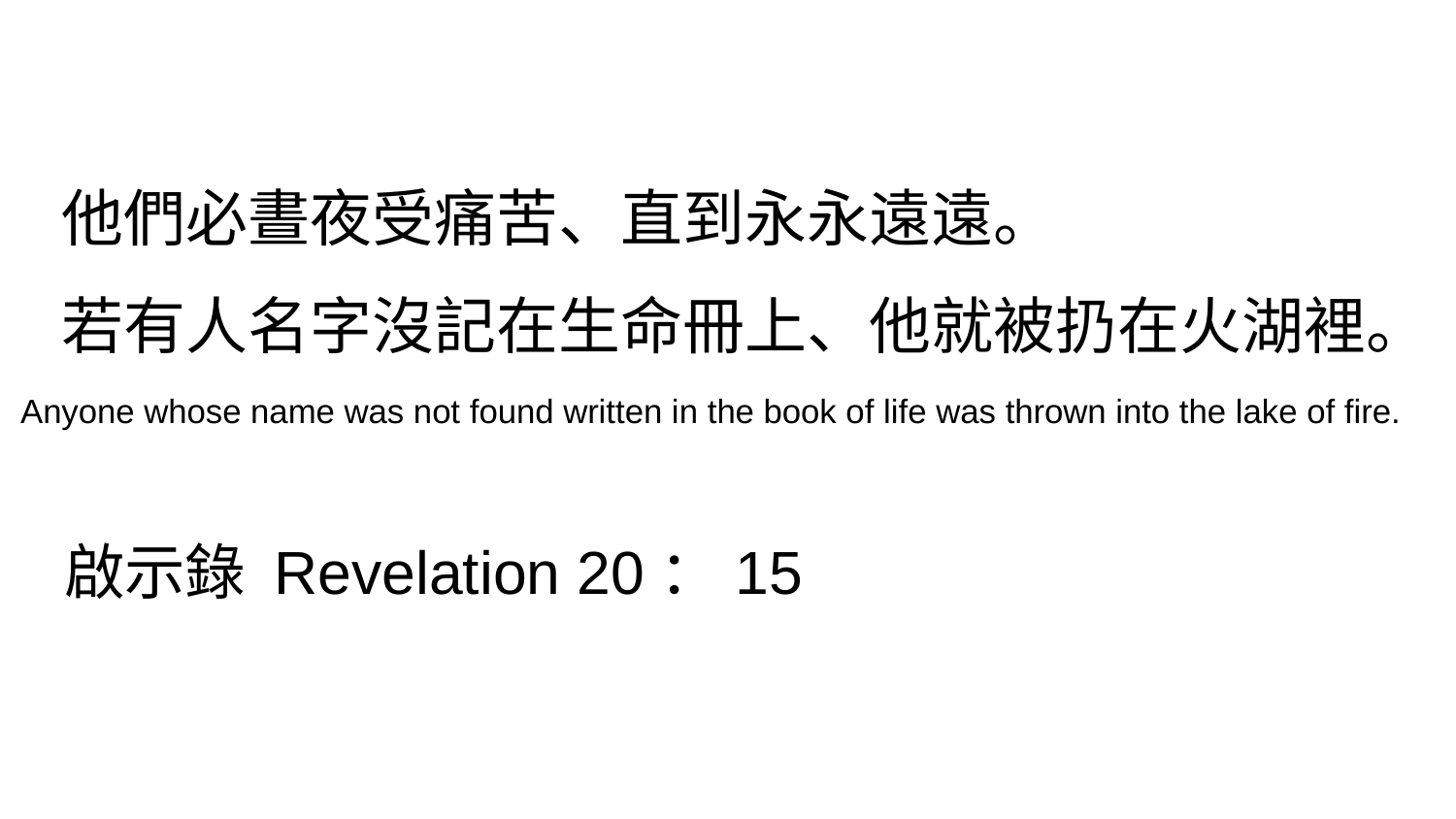

# 他們必晝夜受痛苦、直到永永遠遠。
  若有人名字沒記在生命冊上、他就被扔在火湖裡。
Anyone whose name was not found written in the book of life was thrown into the lake of fire.
啟示錄 Revelation 20：15